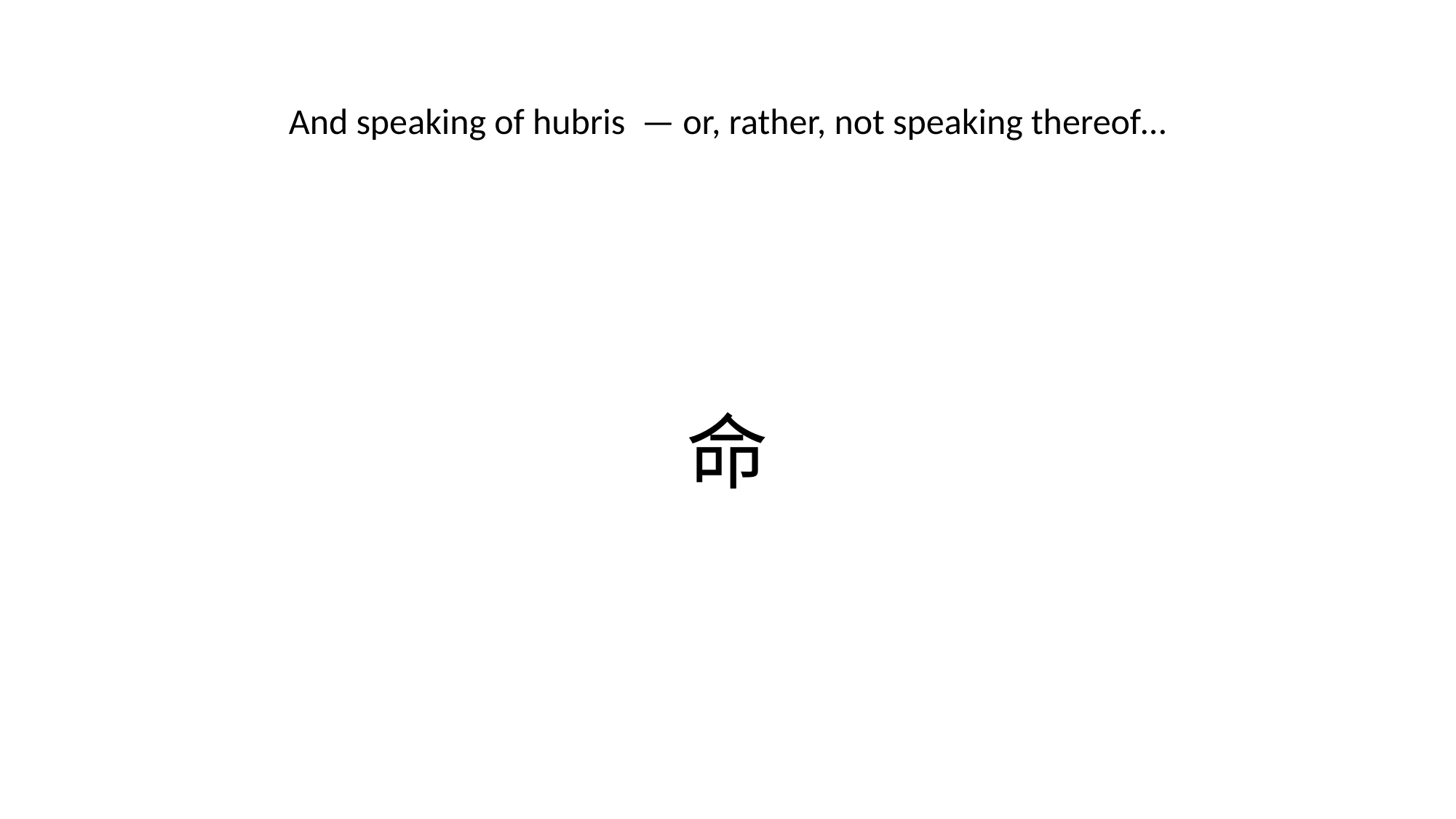

# And speaking of hubris  — or, rather, not speaking thereof…

命